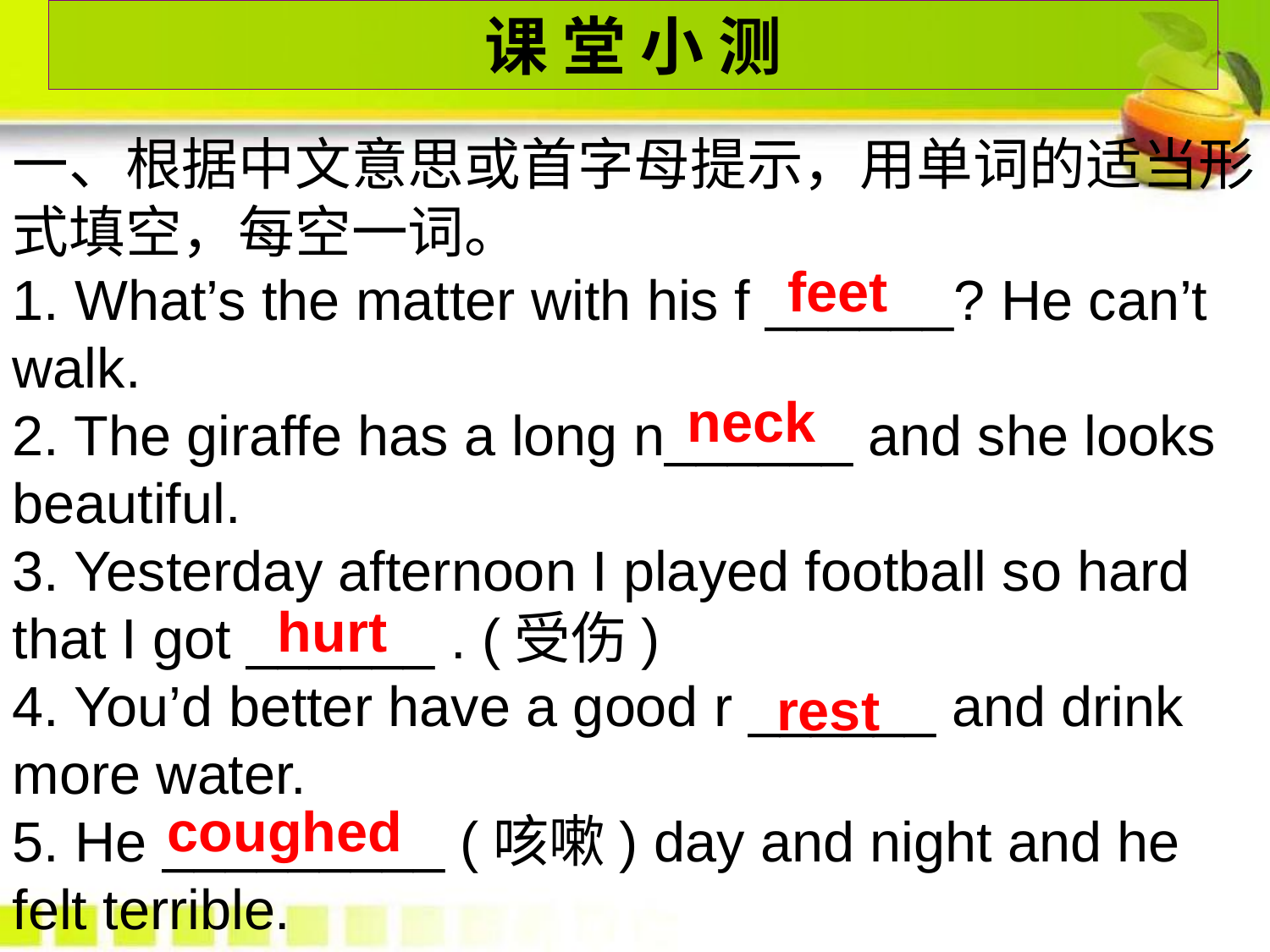

课 堂 小 测
一、根据中文意思或首字母提示，用单词的适当形式填空，每空一词。
1. What’s the matter with his f ______? He can’t walk.
2. The giraffe has a long n______ and she looks beautiful.
3. Yesterday afternoon I played football so hard that I got ______ . (受伤)
4. You’d better have a good r ______ and drink more water.
5. He _________ (咳嗽) day and night and he felt terrible.
feet
neck
hurt
rest
coughed